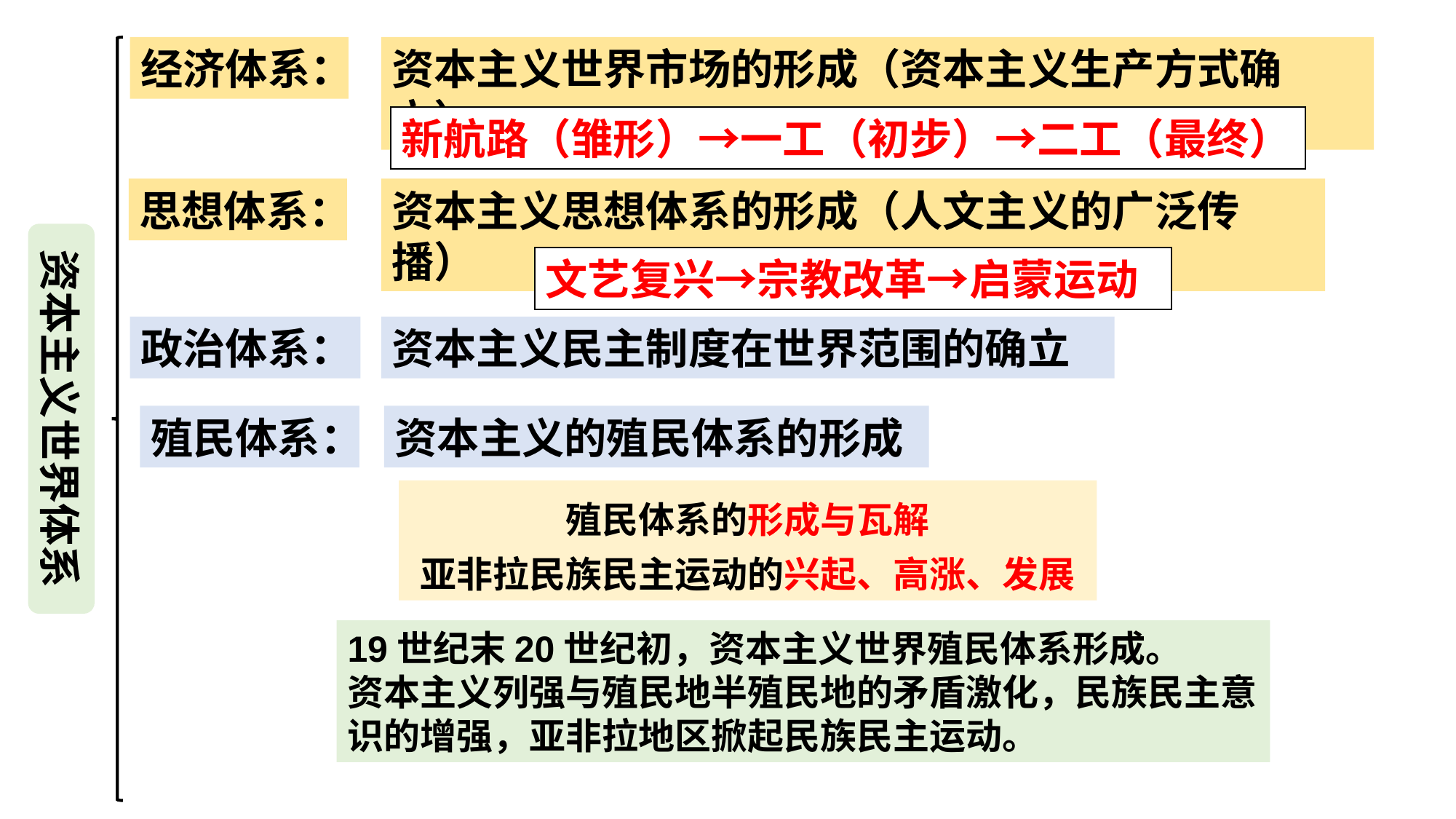

资本主义世界市场的形成（资本主义生产方式确立）
经济体系：

新航路（雏形）→一工（初步）→二工（最终）
资本主义思想体系的形成（人文主义的广泛传播）
思想体系：
资本主义世界体系
文艺复兴→宗教改革→启蒙运动
政治体系：
资本主义民主制度在世界范围的确立
资本主义的殖民体系的形成
殖民体系：
殖民体系的形成与瓦解
亚非拉民族民主运动的兴起、高涨、发展
19世纪末20世纪初，资本主义世界殖民体系形成。
资本主义列强与殖民地半殖民地的矛盾激化，民族民主意识的增强，亚非拉地区掀起民族民主运动。